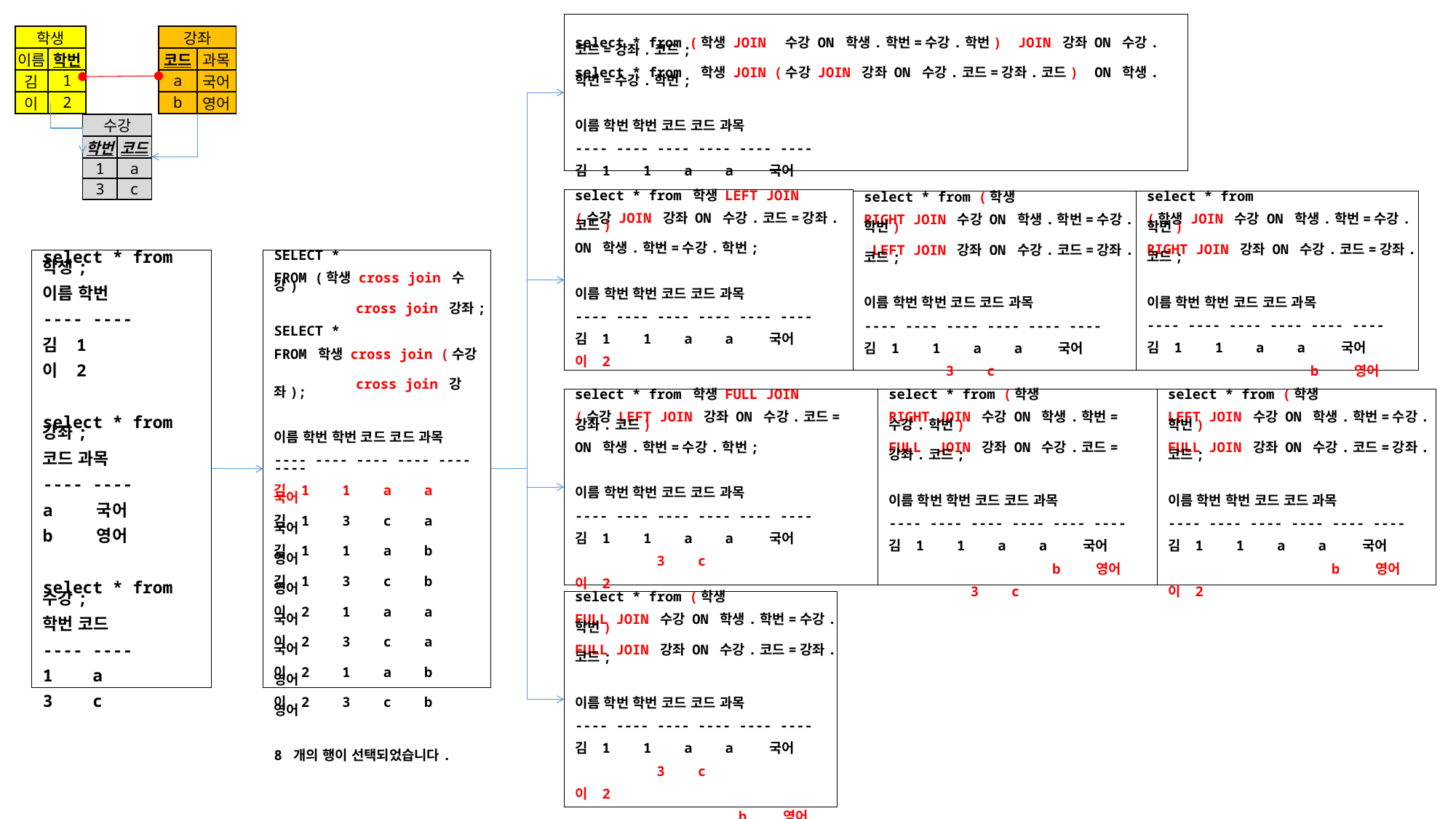

select * from (학생 JOIN  수강 ON 학생.학번=수강.학번)  JOIN 강좌 ON 수강.코드=강좌.코드;
select * from  학생 JOIN (수강 JOIN 강좌 ON 수강.코드=강좌.코드)  ON 학생.학번=수강.학번;

이름 학번 학번 코드 코드 과목
---- ---- ---- ---- ---- ----
김   1    1    a    a    국어
| 학생 |  |
| --- | --- |
| 이름 | 학번 |
| 김 | 1 |
| 이 | 2 |
| 강좌 |  |
| --- | --- |
| 코드 | 과목 |
| a | 국어 |
| b | 영어 |
| 수강 |  |
| --- | --- |
| 학번 | 코드 |
| 1 | a |
| 3 | c |
select * from 학생 LEFT JOIN
(수강 JOIN 강좌 ON 수강.코드=강좌.코드)
ON 학생.학번=수강.학번;

이름 학번 학번 코드 코드 과목
---- ---- ---- ---- ---- ----
김   1    1    a    a    국어
이   2
select * from
(학생 JOIN 수강 ON 학생.학번=수강.학번)
RIGHT JOIN 강좌 ON 수강.코드=강좌.코드;

이름 학번 학번 코드 코드 과목
---- ---- ---- ---- ---- ----
김   1    1    a    a    국어
                    b    영어
select * from (학생
RIGHT JOIN 수강 ON 학생.학번=수강.학번)
 LEFT JOIN 강좌 ON 수강.코드=강좌.코드;

이름 학번 학번 코드 코드 과목
---- ---- ---- ---- ---- ----
김   1    1    a    a    국어
          3    c
select * from 학생;
이름 학번
---- ----
김   1
이   2

select * from 강좌;
코드 과목
---- ----
a    국어
b    영어

select * from 수강;
학번 코드
---- ----
1    a
3    c
SELECT *
FROM (학생 cross join 수강)
          cross join 강좌;
SELECT *
FROM 학생 cross join (수강
          cross join 강좌);

이름 학번 학번 코드 코드 과목
---- ---- ---- ---- ---- ----
김   1    1    a    a    국어
김   1    3    c    a    국어
김   1    1    a    b    영어
김   1    3    c    b    영어
이   2    1    a    a    국어
이   2    3    c    a    국어
이   2    1    a    b    영어
이   2    3    c    b    영어

8 개의 행이 선택되었습니다.
select * from (학생
LEFT JOIN 수강 ON 학생.학번=수강.학번)
FULL JOIN 강좌 ON 수강.코드=강좌.코드;

이름 학번 학번 코드 코드 과목
---- ---- ---- ---- ---- ----
김   1    1    a    a    국어
                    b    영어
이   2
select * from 학생 FULL JOIN
(수강 LEFT JOIN 강좌 ON 수강.코드=강좌.코드)
ON 학생.학번=수강.학번;

이름 학번 학번 코드 코드 과목
---- ---- ---- ---- ---- ----
김   1    1    a    a    국어
          3    c
이   2
select * from (학생
RIGHT JOIN 수강 ON 학생.학번=수강.학번)
FULL  JOIN 강좌 ON 수강.코드=강좌.코드;

이름 학번 학번 코드 코드 과목
---- ---- ---- ---- ---- ----
김   1    1    a    a    국어
                    b    영어
          3    c
select * from (학생
FULL JOIN 수강 ON 학생.학번=수강.학번)
FULL JOIN 강좌 ON 수강.코드=강좌.코드;

이름 학번 학번 코드 코드 과목
---- ---- ---- ---- ---- ----
김   1    1    a    a    국어
          3    c
이   2
                    b    영어